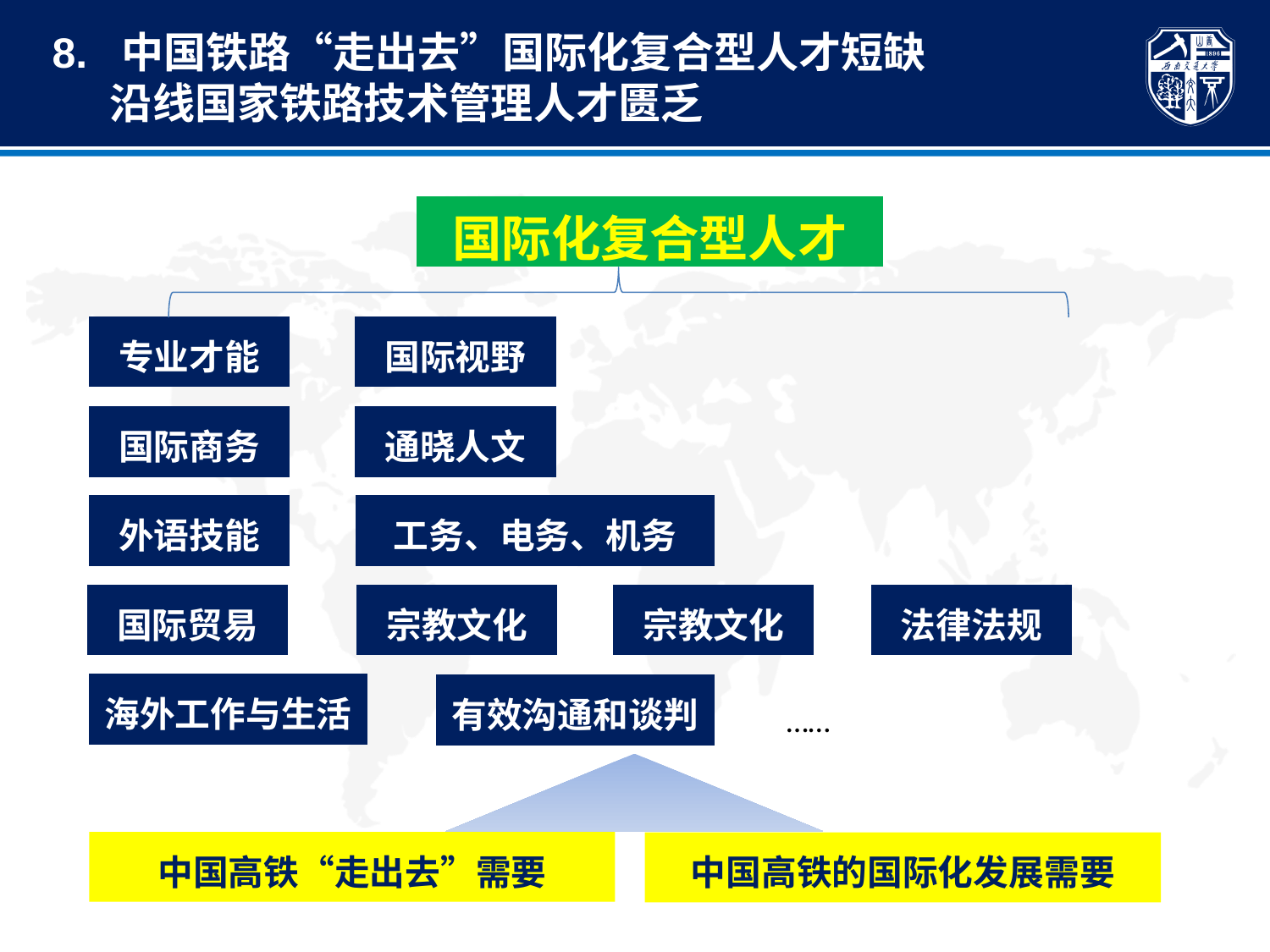

8.  中国铁路“走出去”国际化复合型人才短缺
     沿线国家铁路技术管理人才匮乏
国际化复合型人才
专业才能
国际视野
国际商务
通晓人文
外语技能
工务、电务、机务
国际贸易
宗教文化
宗教文化
法律法规

海外工作与生活
有效沟通和谈判
……
中国高铁“走出去”需要
中国高铁的国际化发展需要